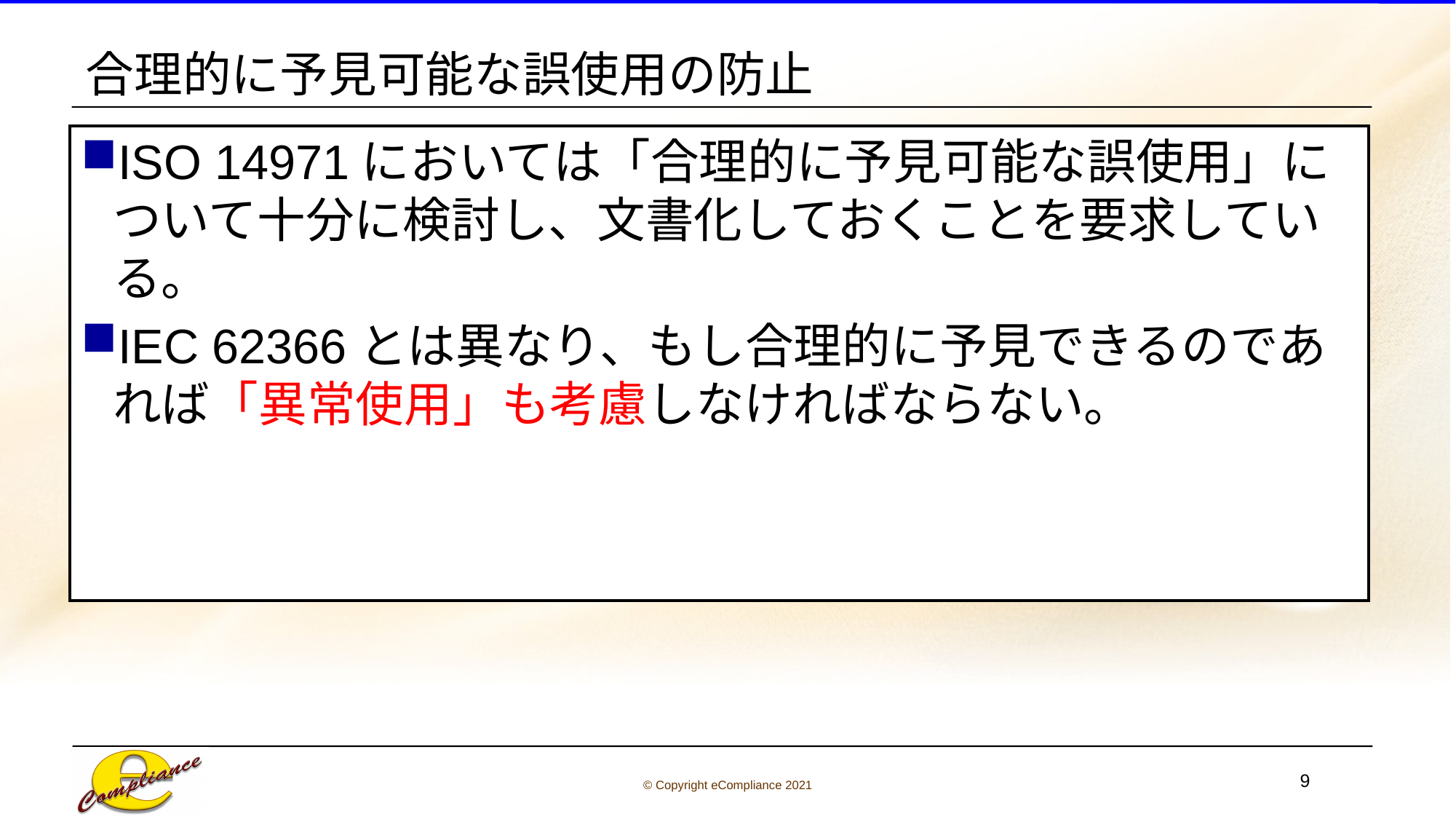

# 合理的に予見可能な誤使用の防止
ISO 14971においては「合理的に予見可能な誤使用」について十分に検討し、文書化しておくことを要求している。
IEC 62366とは異なり、もし合理的に予見できるのであれば「異常使用」も考慮しなければならない。